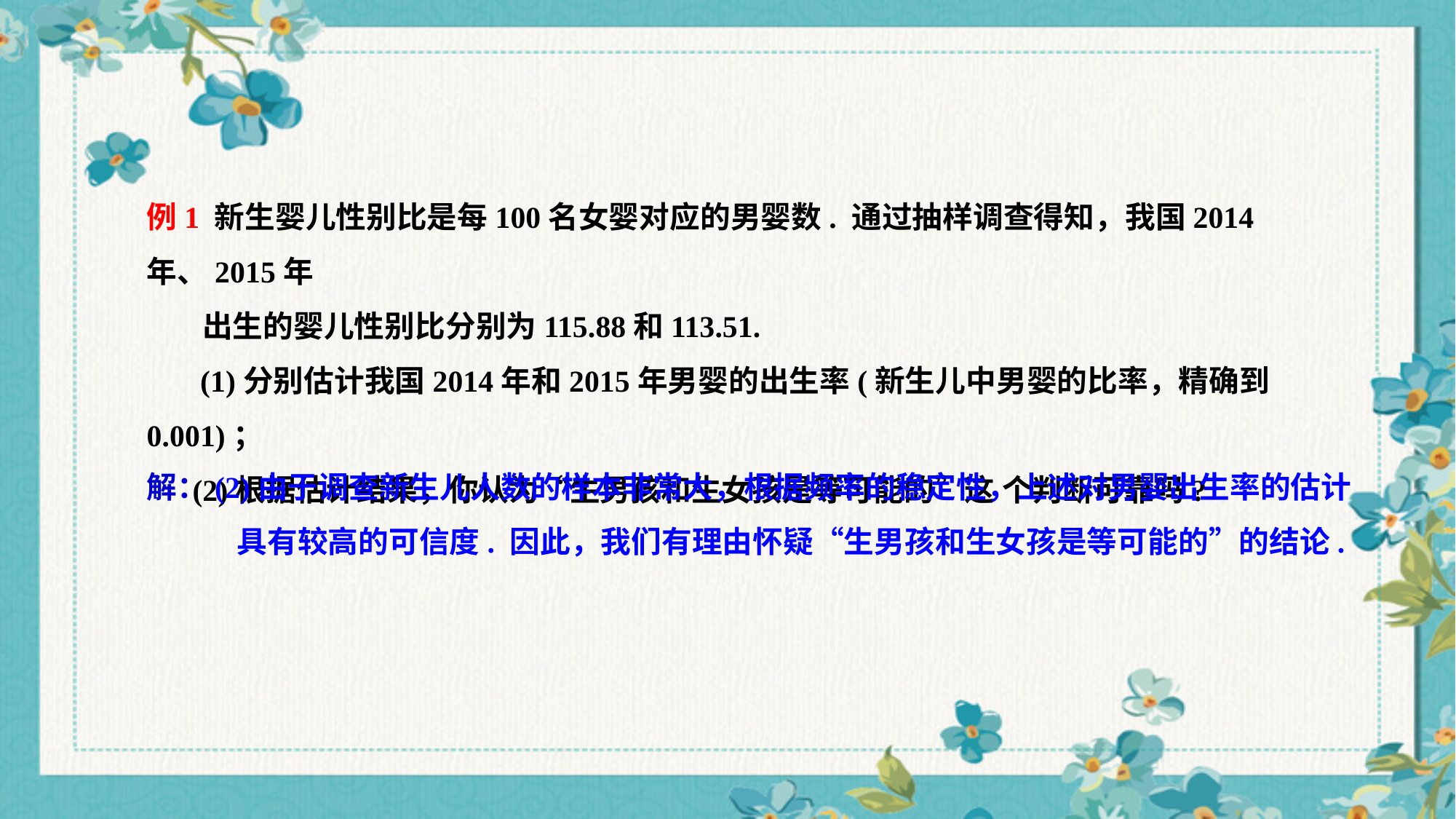

例1 新生婴儿性别比是每100名女婴对应的男婴数. 通过抽样调查得知，我国2014年、2015年
       出生的婴儿性别比分别为115.88和113.51.
       (1)分别估计我国2014年和2015年男婴的出生率(新生儿中男婴的比率，精确到0.001)；
      (2)根据估计结果，你认为“生男孩和生女孩是等可能的”这 个判断可靠吗?
解：(2)由于调查新生儿人数的样本非常大，根据频率的稳定性，上述对男婴出生率的估计
            具有较高的可信度. 因此，我们有理由怀疑“生男孩和生女孩是等可能的”的结论.